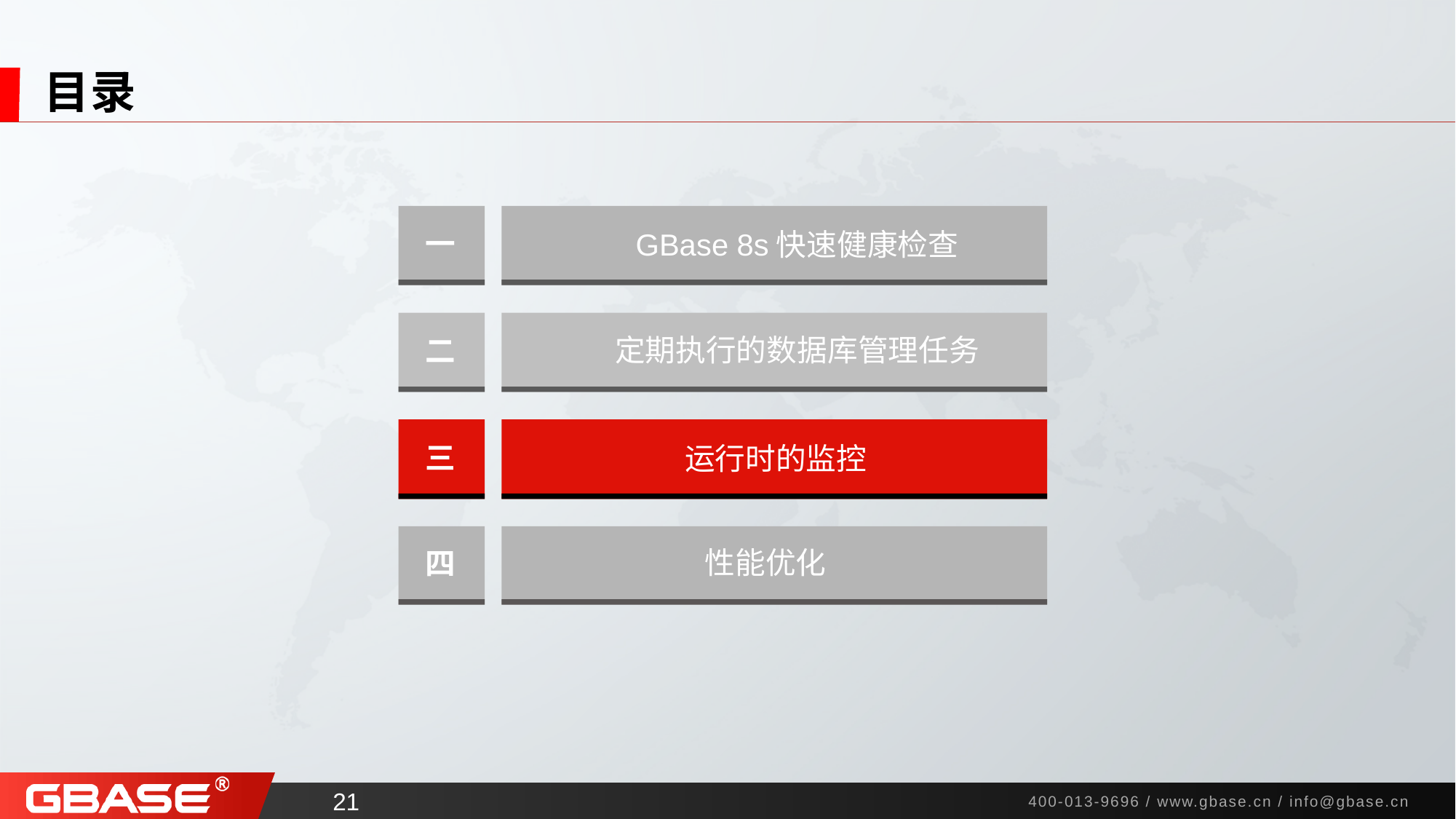

# 目录

一
GBase 8s快速健康检查

定期执行的数据库管理任务
二

三
               运行时的监控

                  性能优化
四